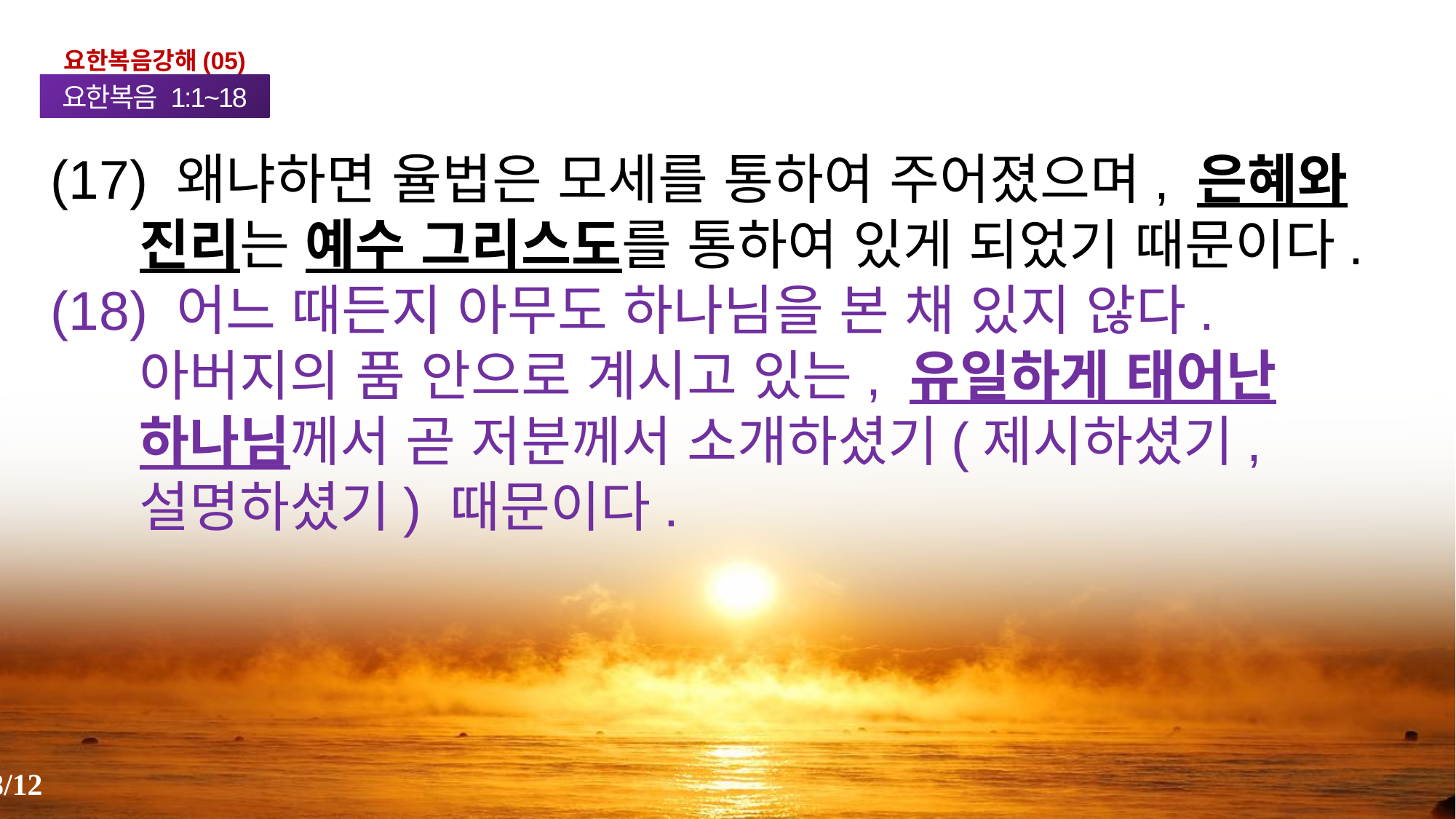

요한복음강해(05)
요한복음 1:1~18

(17) 왜냐하면 율법은 모세를 통하여 주어졌으며, 은혜와 진리는 예수 그리스도를 통하여 있게 되었기 때문이다.
(18) 어느 때든지 아무도 하나님을 본 채 있지 않다. 아버지의 품 안으로 계시고 있는, 유일하게 태어난 하나님께서 곧 저분께서 소개하셨기(제시하셨기, 설명하셨기) 때문이다.